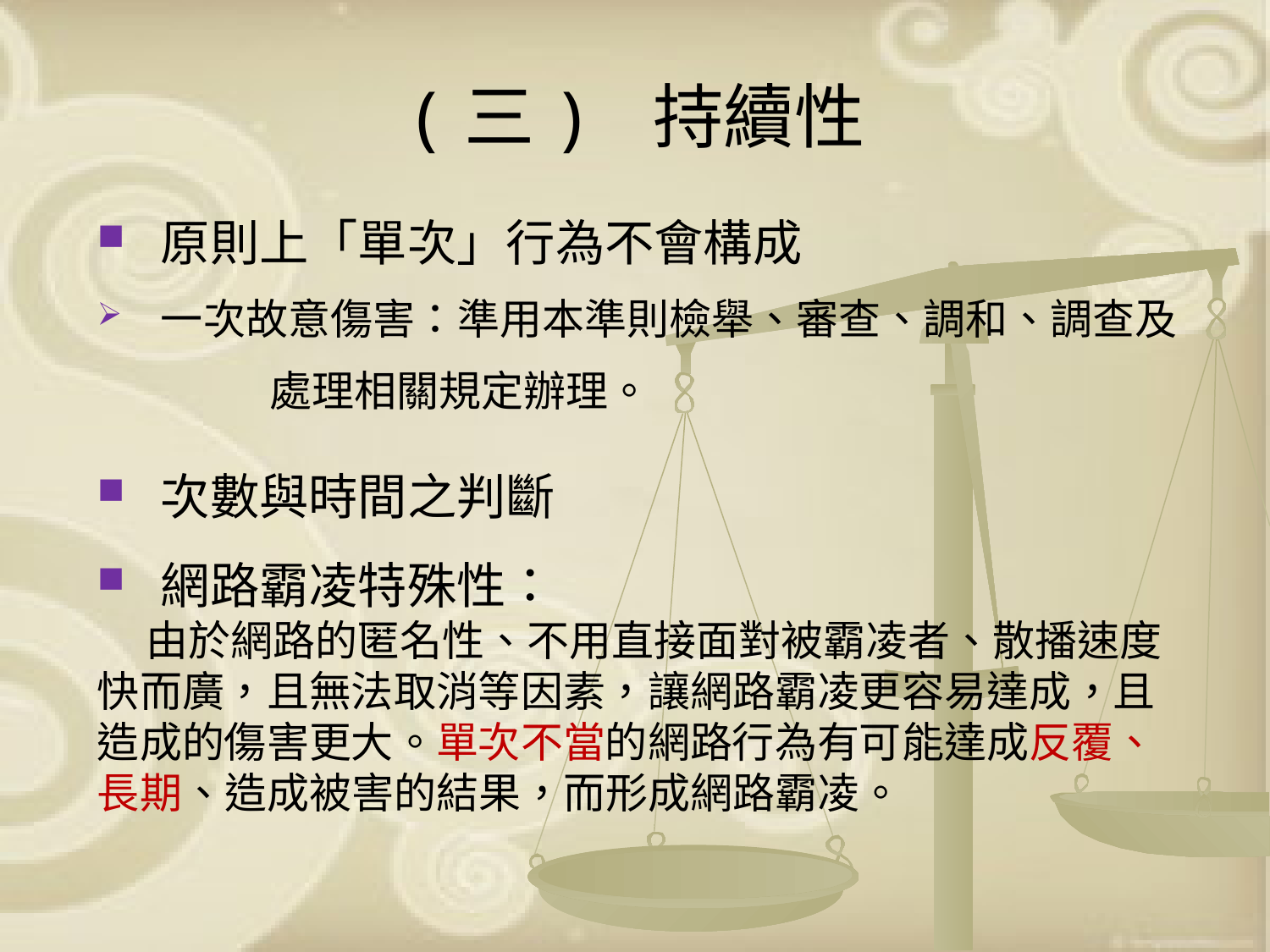

(三) 持續性
原則上「單次」行為不會構成
一次故意傷害：準用本準則檢舉、審查、調和、調查及
                 處理相關規定辦理。
次數與時間之判斷
網路霸凌特殊性：
    由於網路的匿名性、不用直接面對被霸凌者、散播速度快而廣，且無法取消等因素，讓網路霸凌更容易達成，且造成的傷害更大。單次不當的網路行為有可能達成反覆、長期、造成被害的結果，而形成網路霸凌。